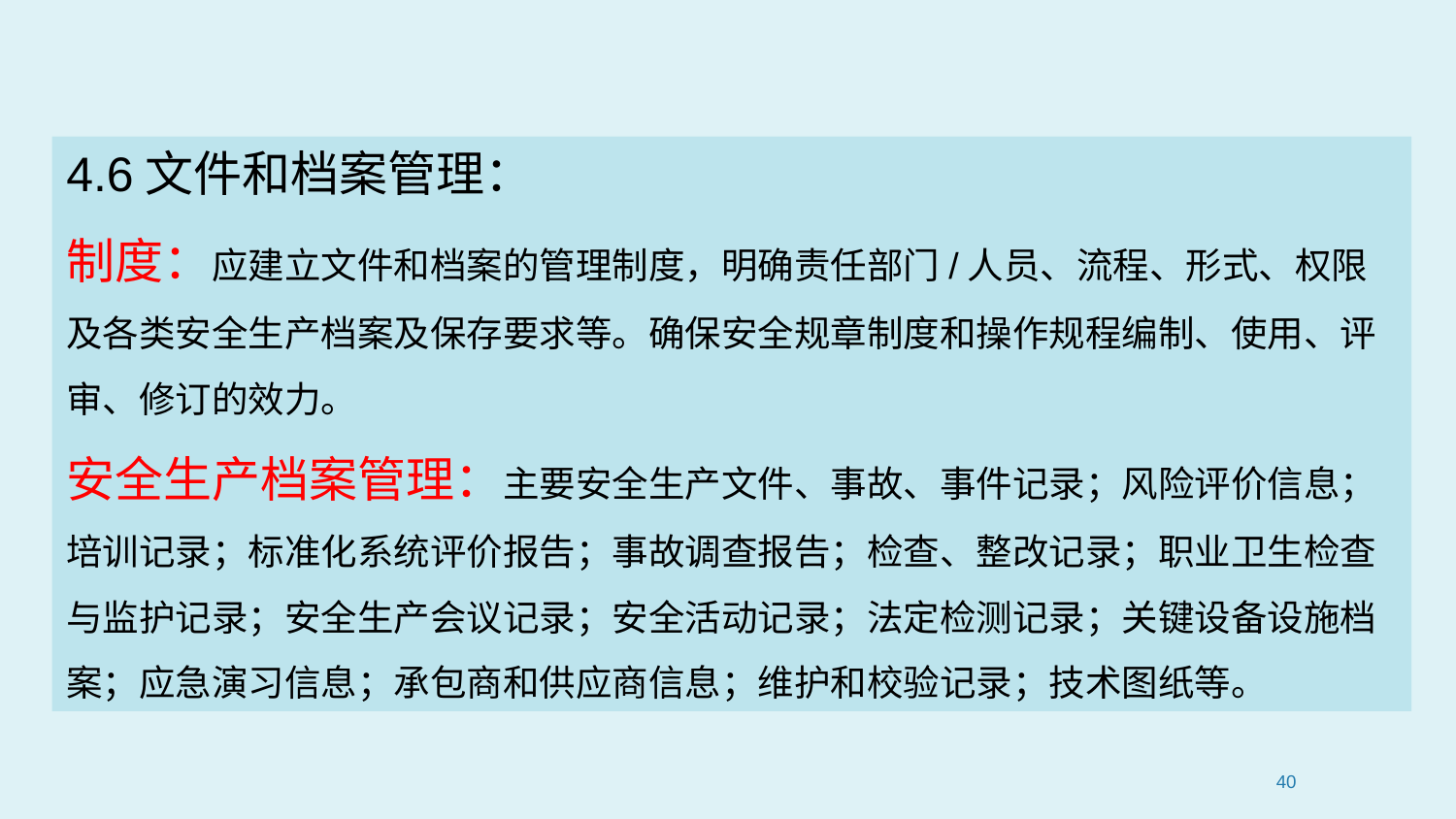

4.6文件和档案管理：
制度：应建立文件和档案的管理制度，明确责任部门/人员、流程、形式、权限及各类安全生产档案及保存要求等。确保安全规章制度和操作规程编制、使用、评审、修订的效力。
安全生产档案管理：主要安全生产文件、事故、事件记录；风险评价信息；培训记录；标准化系统评价报告；事故调查报告；检查、整改记录；职业卫生检查与监护记录；安全生产会议记录；安全活动记录；法定检测记录；关键设备设施档案；应急演习信息；承包商和供应商信息；维护和校验记录；技术图纸等。
                                     40